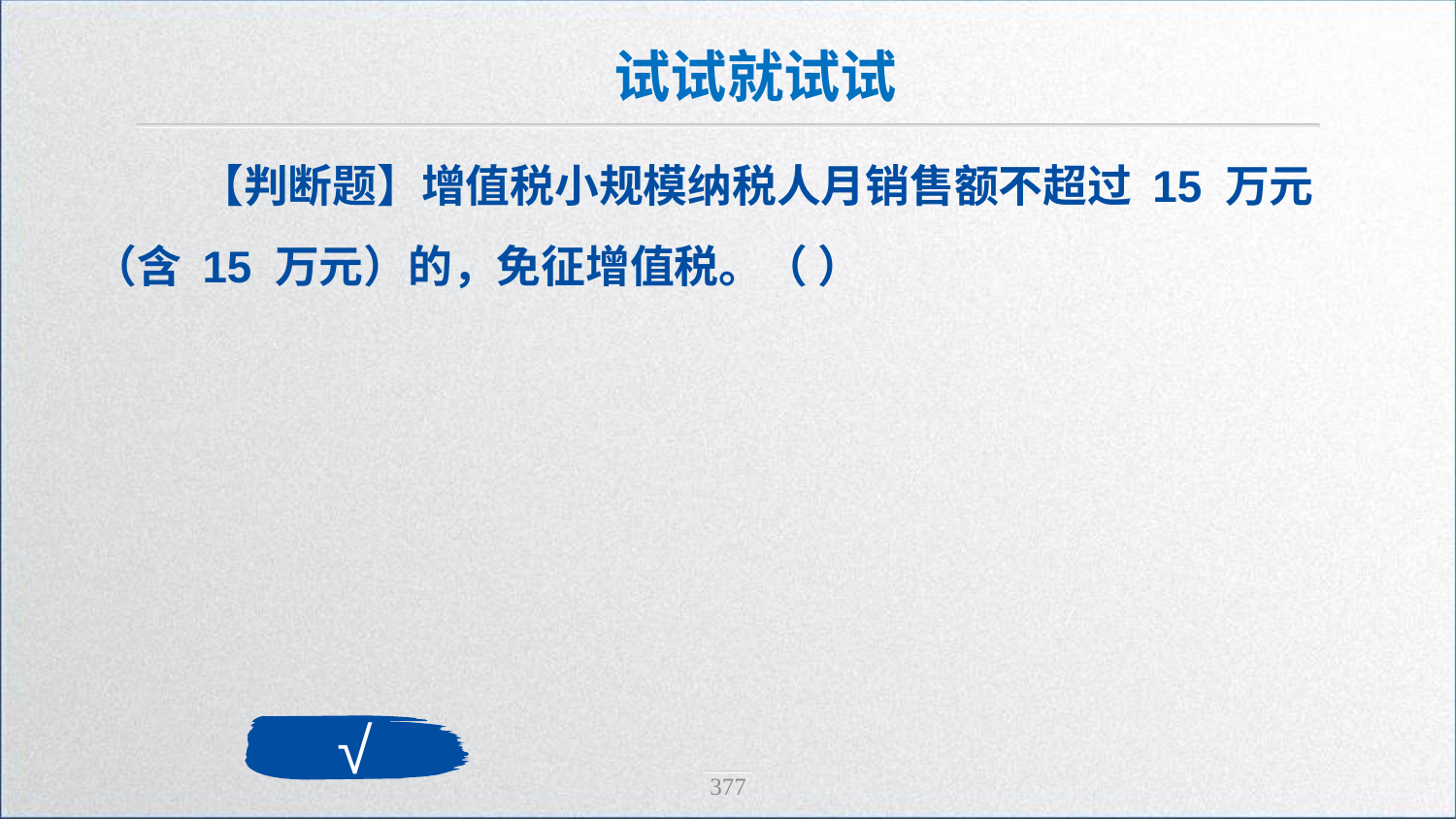

试试就试试
 【判断题】增值税小规模纳税人月销售额不超过 15 万元（含 15 万元）的，免征增值税。（ ）
√

377